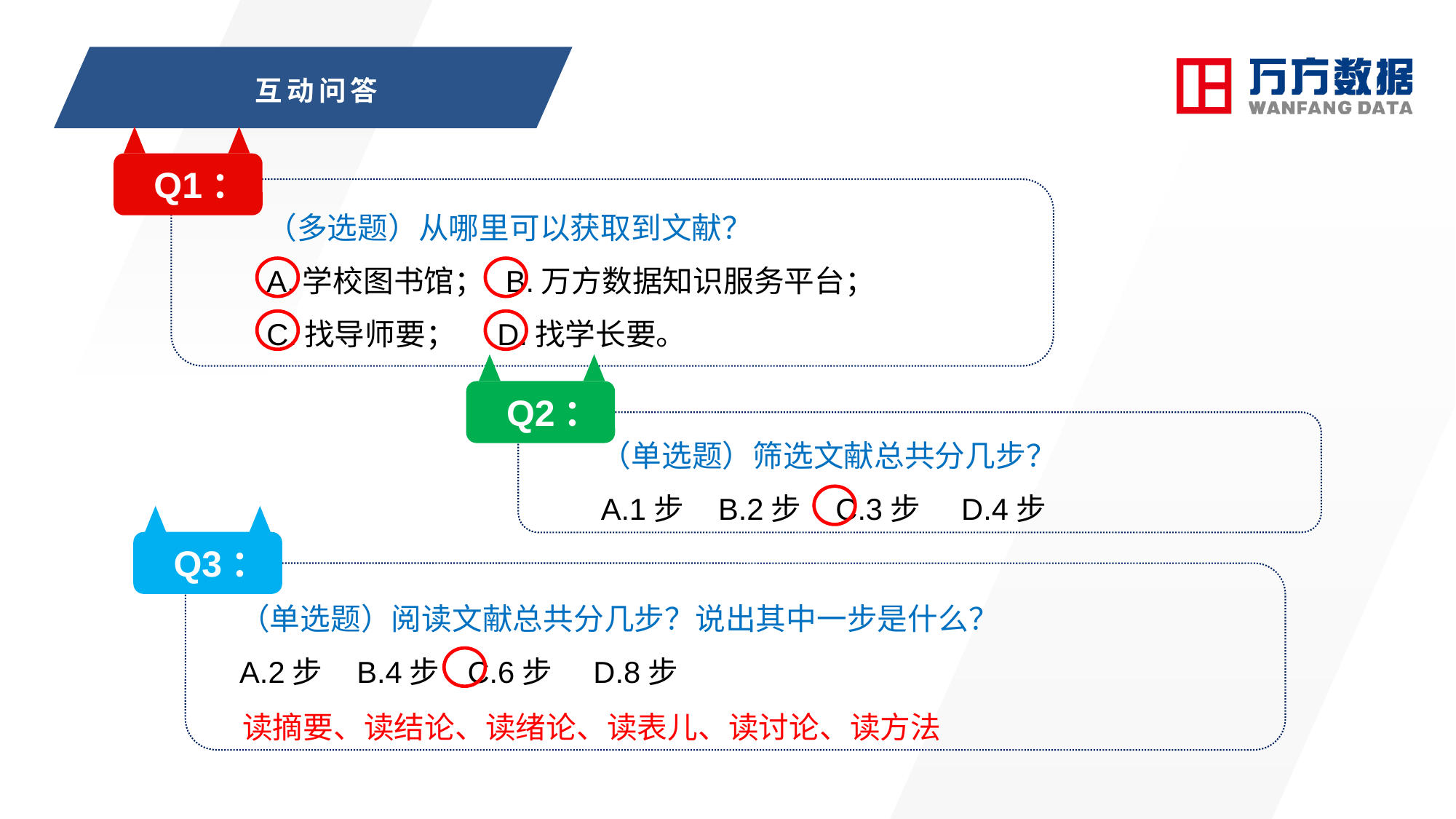

# 互动问答

Q1：

（多选题）从哪里可以获取到文献？
A.学校图书馆；  B.万方数据知识服务平台；
C.找导师要；     D.找学长要。

Q2：

（单选题）筛选文献总共分几步？
A.1步    B.2步    C.3步     D.4步

Q3：

（单选题）阅读文献总共分几步？说出其中一步是什么？
A.2步    B.4步   C.6步     D.8步

读摘要、读结论、读绪论、读表儿、读讨论、读方法